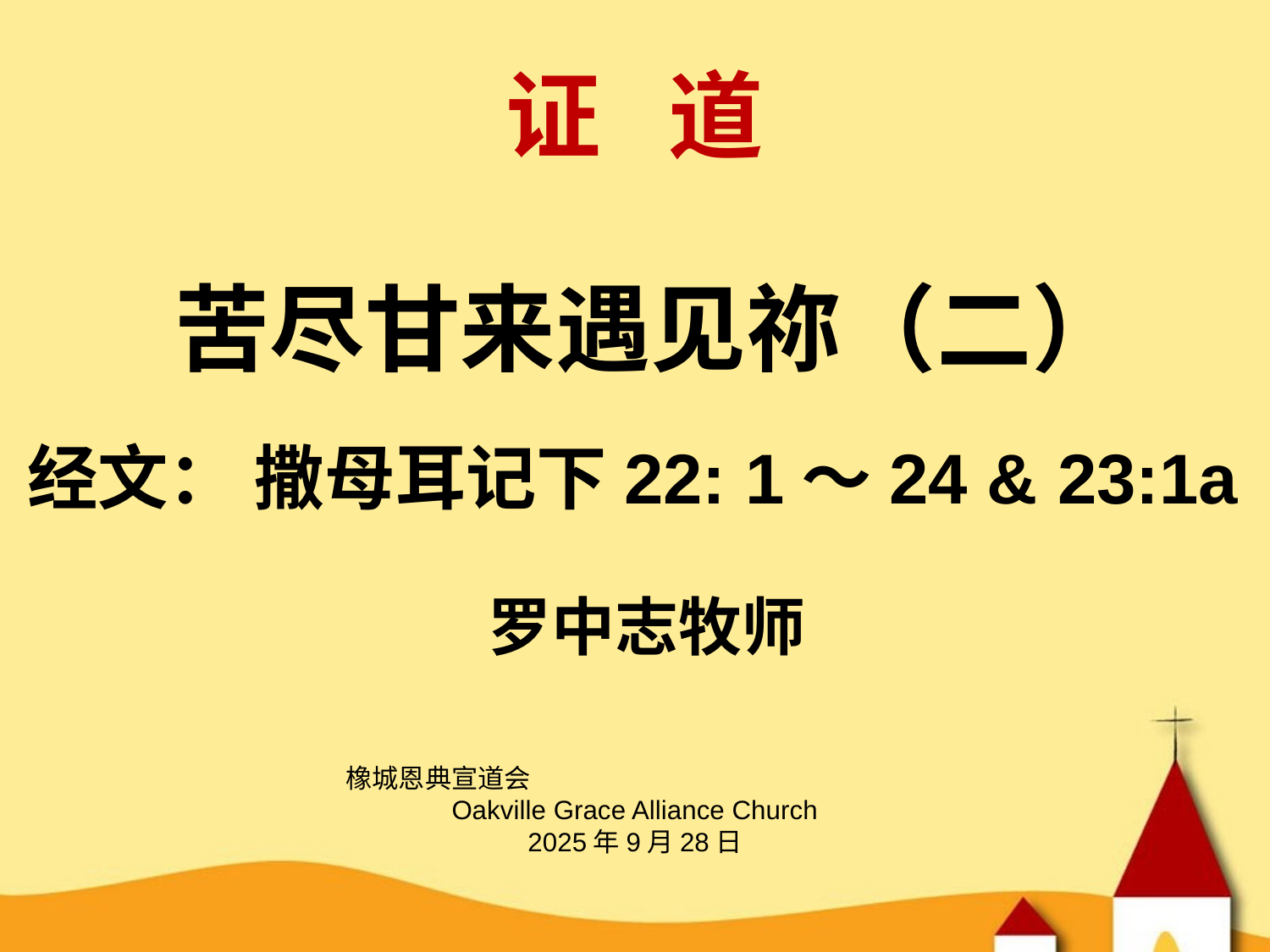

证   道
# 苦尽甘来遇见祢（二）
经文： 撒母耳记下22: 1～24 & 23:1a

罗中志牧师
橡城恩典宣道会
Oakville Grace Alliance Church
2025年9月28日